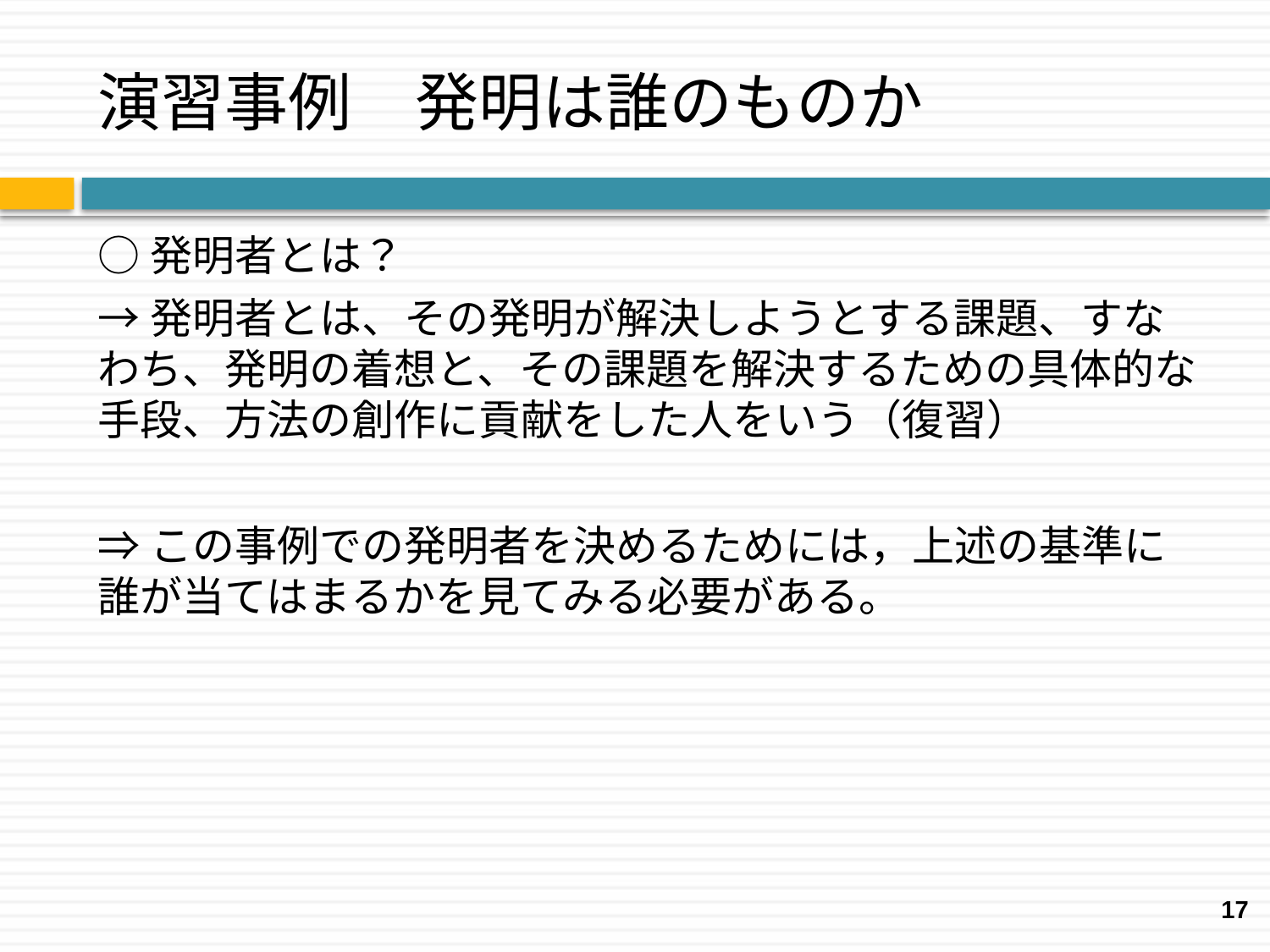

# 演習事例　発明は誰のものか
○発明者とは？
→発明者とは、その発明が解決しようとする課題、すなわち、発明の着想と、その課題を解決するための具体的な手段、方法の創作に貢献をした人をいう（復習）

⇒この事例での発明者を決めるためには，上述の基準に誰が当てはまるかを見てみる必要がある。

17